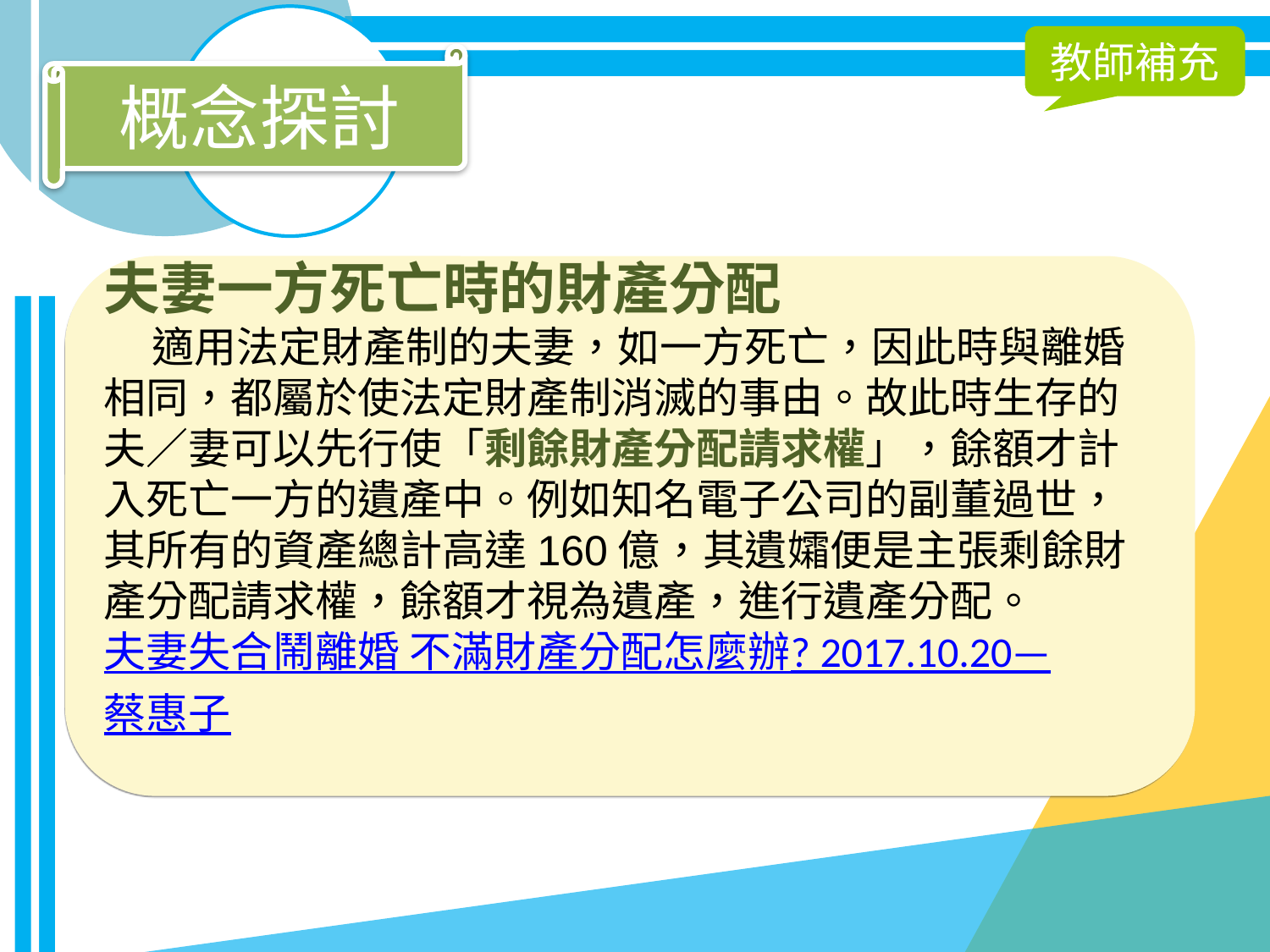

教師補充
概念探討
夫妻一方死亡時的財產分配
    適用法定財產制的夫妻，如一方死亡，因此時與離婚相同，都屬於使法定財產制消滅的事由。故此時生存的夫／妻可以先行使「剩餘財產分配請求權」，餘額才計入死亡一方的遺產中。例如知名電子公司的副董過世，其所有的資產總計高達160億，其遺孀便是主張剩餘財產分配請求權，餘額才視為遺產，進行遺產分配。
夫妻失合鬧離婚 不滿財產分配怎麼辦? 2017.10.20—蔡惠子